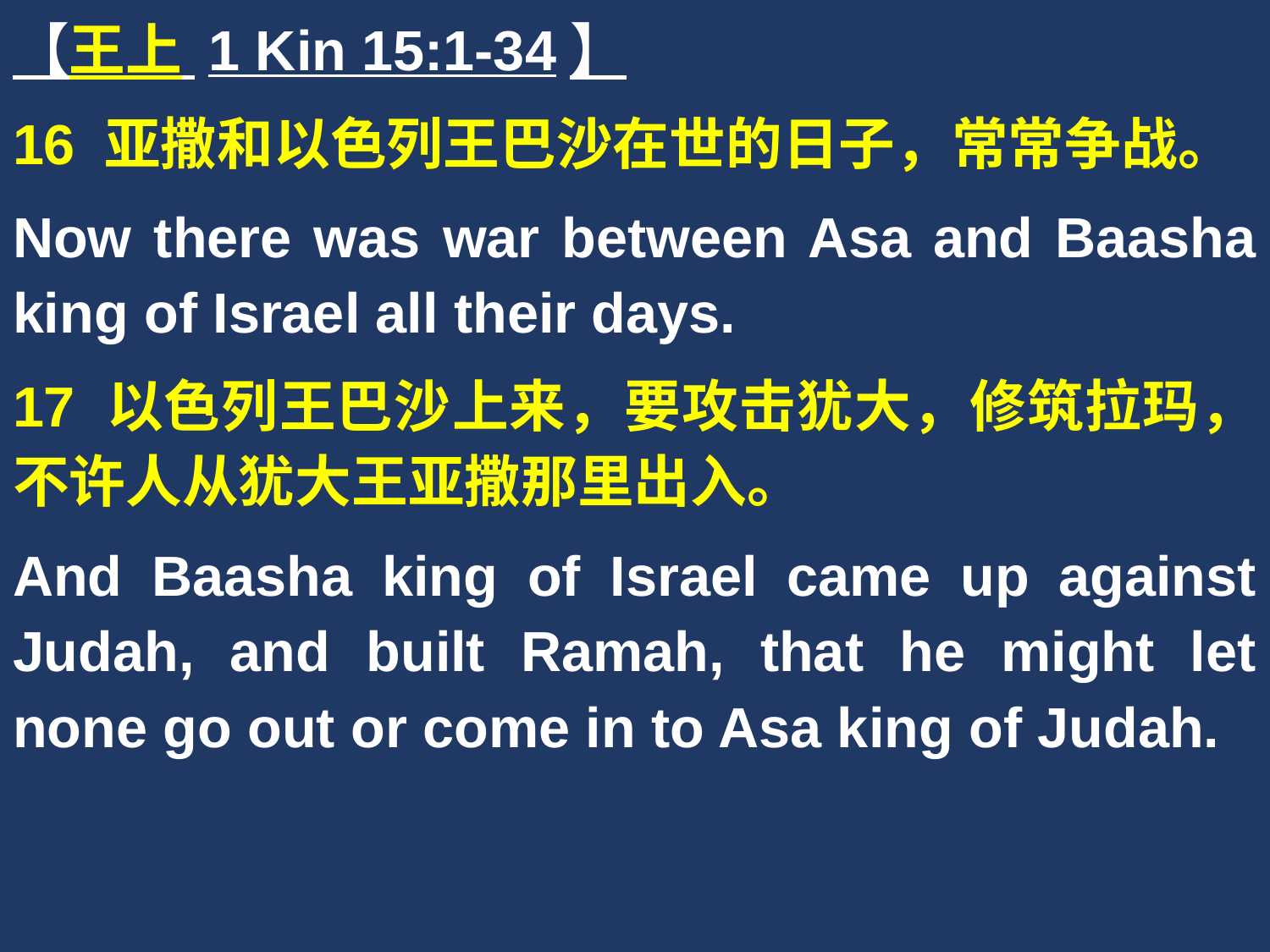

【王上 1 Kin 15:1-34】
16 亚撒和以色列王巴沙在世的日子，常常争战。
Now there was war between Asa and Baasha king of Israel all their days.
17 以色列王巴沙上来，要攻击犹大，修筑拉玛，不许人从犹大王亚撒那里出入。
And Baasha king of Israel came up against Judah, and built Ramah, that he might let none go out or come in to Asa king of Judah.